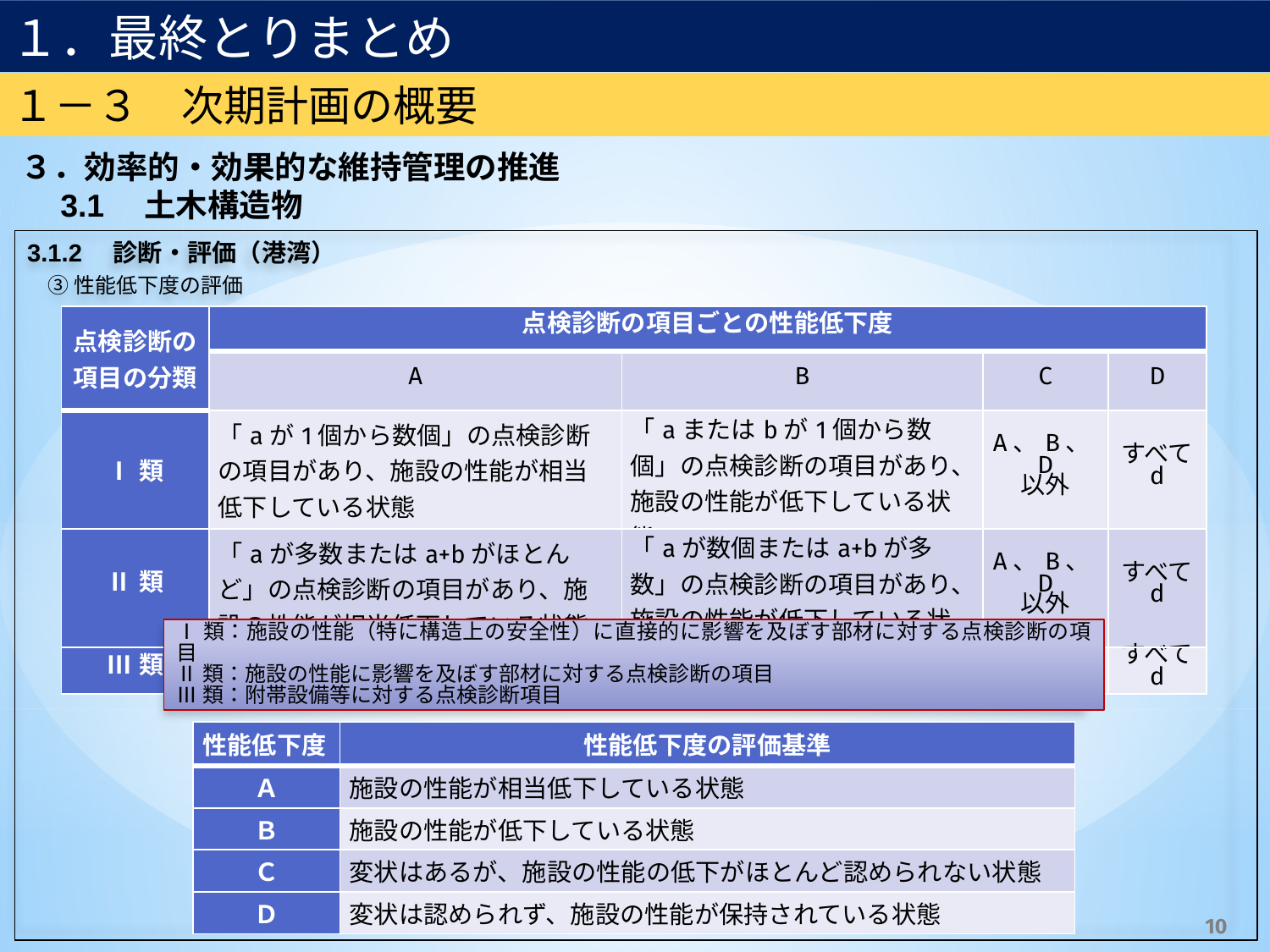

１．最終とりまとめ
港湾・海岸
１－３　次期計画の概要
３．効率的・効果的な維持管理の推進
　3.1　土木構造物
3.1.2　診断・評価（港湾）
③性能低下度の評価
| 点検診断の 項目の分類 | 点検診断の項目ごとの性能低下度 |  |  |  |
| --- | --- | --- | --- | --- |
|  | A | B | C | D |
| Ⅰ類 | 「aが1個から数個」の点検診断の項目があり、施設の性能が相当低下している状態 | 「aまたはbが1個から数個」の点検診断の項目があり、施設の性能が低下している状態 | A、B、D 以外 | すべて d |
| Ⅱ類 | 「aが多数またはa+bがほとんど」の点検診断の項目があり、施設の性能が相当低下している状態 | 「aが数個またはa+bが多数」の点検診断の項目があり、施設の性能が低下している状態 | A、B、D 以外 | すべて d |
| Ⅲ類 | - | - | D以外 | すべて d |
Ⅰ類：施設の性能（特に構造上の安全性）に直接的に影響を及ぼす部材に対する点検診断の項目
Ⅱ類：施設の性能に影響を及ぼす部材に対する点検診断の項目
Ⅲ類：附帯設備等に対する点検診断項目
| 性能低下度 | 性能低下度の評価基準 |
| --- | --- |
| Ａ | 施設の性能が相当低下している状態 |
| Ｂ | 施設の性能が低下している状態 |
| Ｃ | 変状はあるが、施設の性能の低下がほとんど認められない状態 |
| Ｄ | 変状は認められず、施設の性能が保持されている状態 |
10